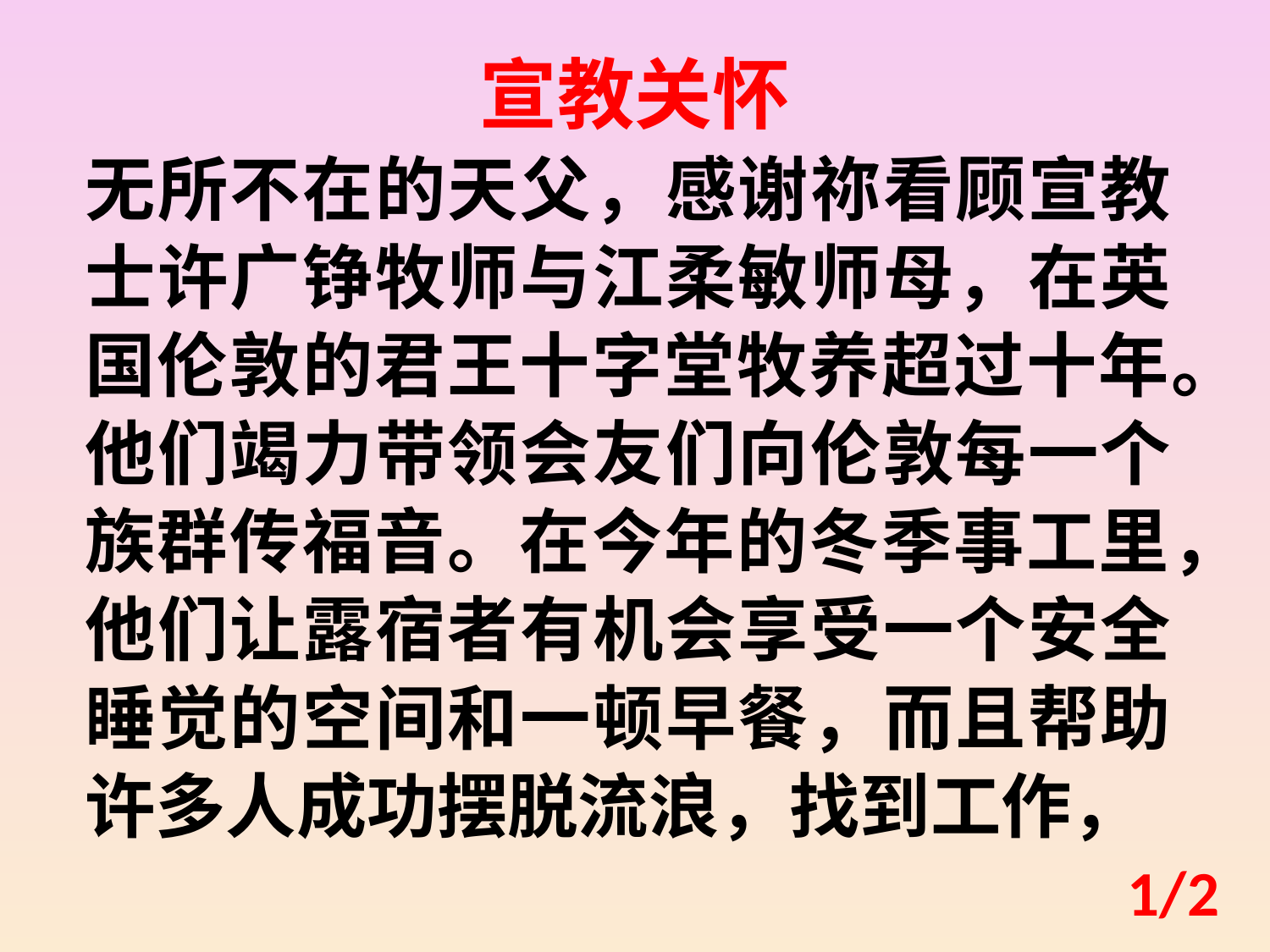

宣教关怀
无所不在的天父，感谢祢看顾宣教士许广铮牧师与江柔敏师母，在英国伦敦的君王十字堂牧养超过十年。他们竭力带领会友们向伦敦每一个族群传福音。在今年的冬季事工里，他们让露宿者有机会享受一个安全睡觉的空间和一顿早餐，而且帮助许多人成功摆脱流浪，找到工作，
1/2